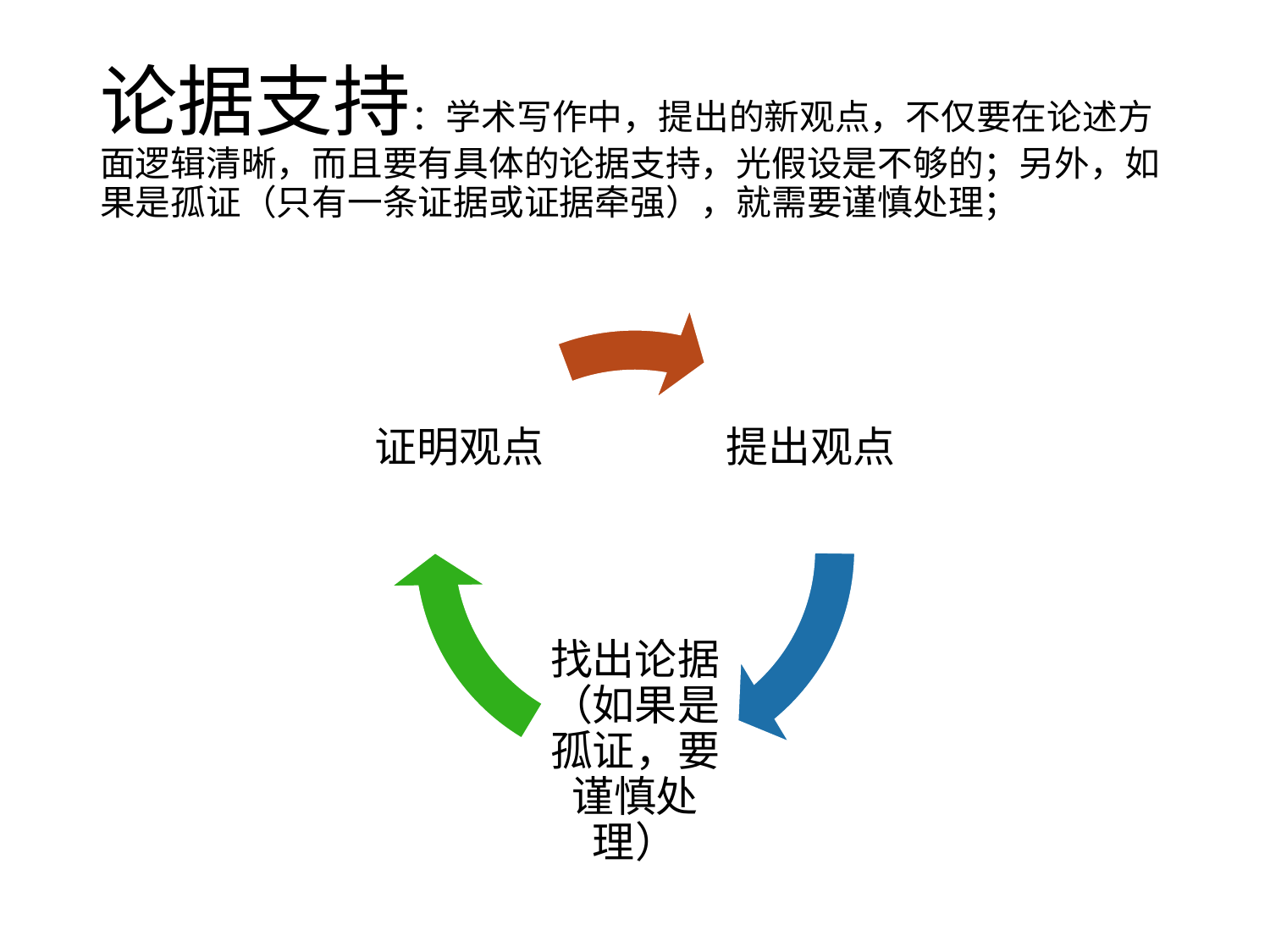

# 论据支持：学术写作中，提出的新观点，不仅要在论述方面逻辑清晰，而且要有具体的论据支持，光假设是不够的；另外，如果是孤证（只有一条证据或证据牵强），就需要谨慎处理；
提出观点
找出论据（如果是孤证，要谨慎处理）
证明观点